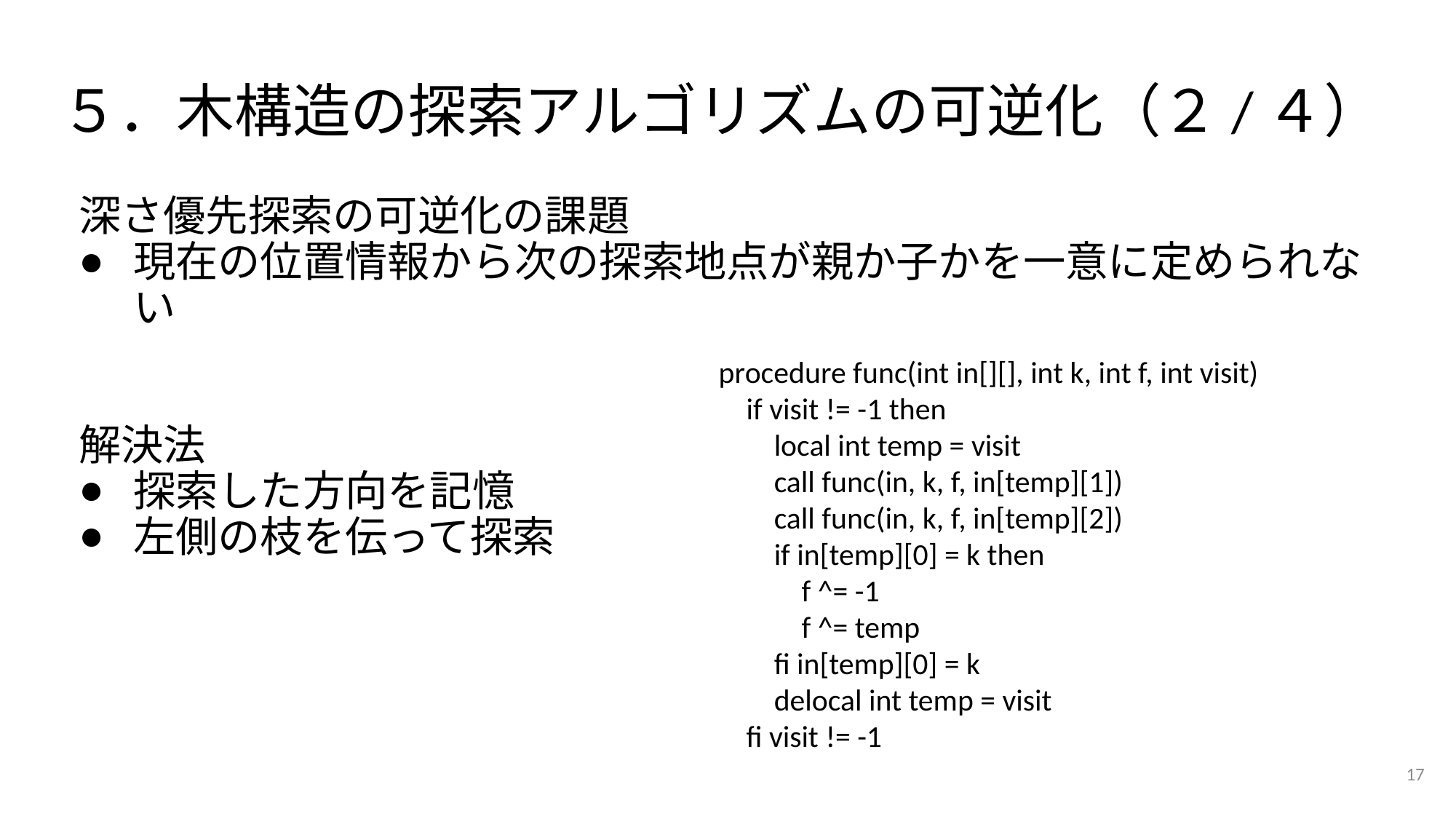

# ５．木構造の探索アルゴリズムの可逆化（２/４）
深さ優先探索の可逆化の課題
現在の位置情報から次の探索地点が親か子かを一意に定められない

解決法
探索した方向を記憶
左側の枝を伝って探索
procedure func(int in[][], int k, int f, int visit)
    if visit != -1 then
        local int temp = visit
        call func(in, k, f, in[temp][1])
        call func(in, k, f, in[temp][2])
        if in[temp][0] = k then
            f ^= -1
            f ^= temp
        fi in[temp][0] = k
        delocal int temp = visit
    fi visit != -1
17